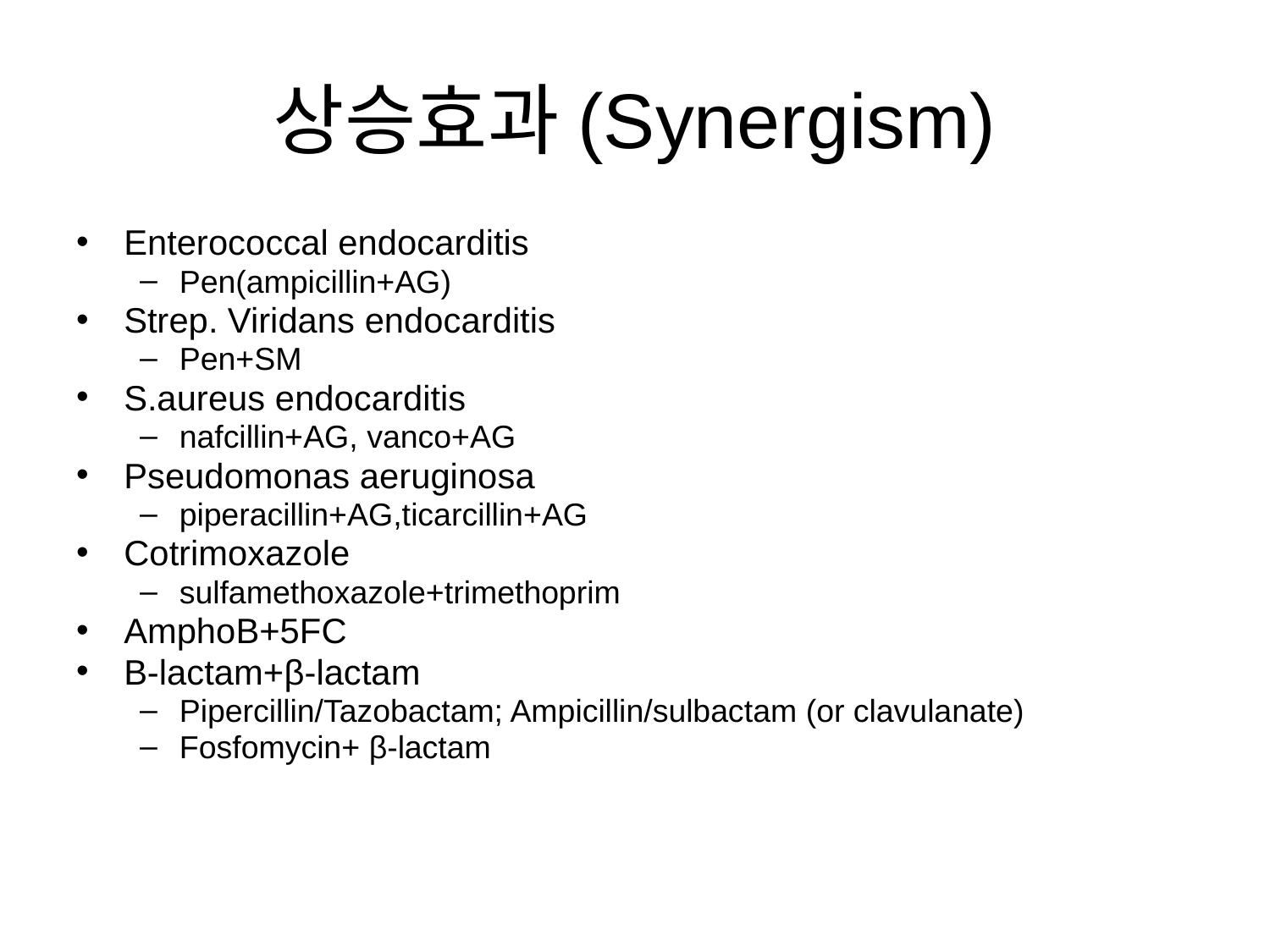

# 상승효과(Synergism)
Enterococcal endocarditis
Pen(ampicillin+AG)
Strep. Viridans endocarditis
Pen+SM
S.aureus endocarditis
nafcillin+AG, vanco+AG
Pseudomonas aeruginosa
piperacillin+AG,ticarcillin+AG
Cotrimoxazole
sulfamethoxazole+trimethoprim
AmphoB+5FC
Β-lactam+β-lactam
Pipercillin/Tazobactam; Ampicillin/sulbactam (or clavulanate)
Fosfomycin+ β-lactam